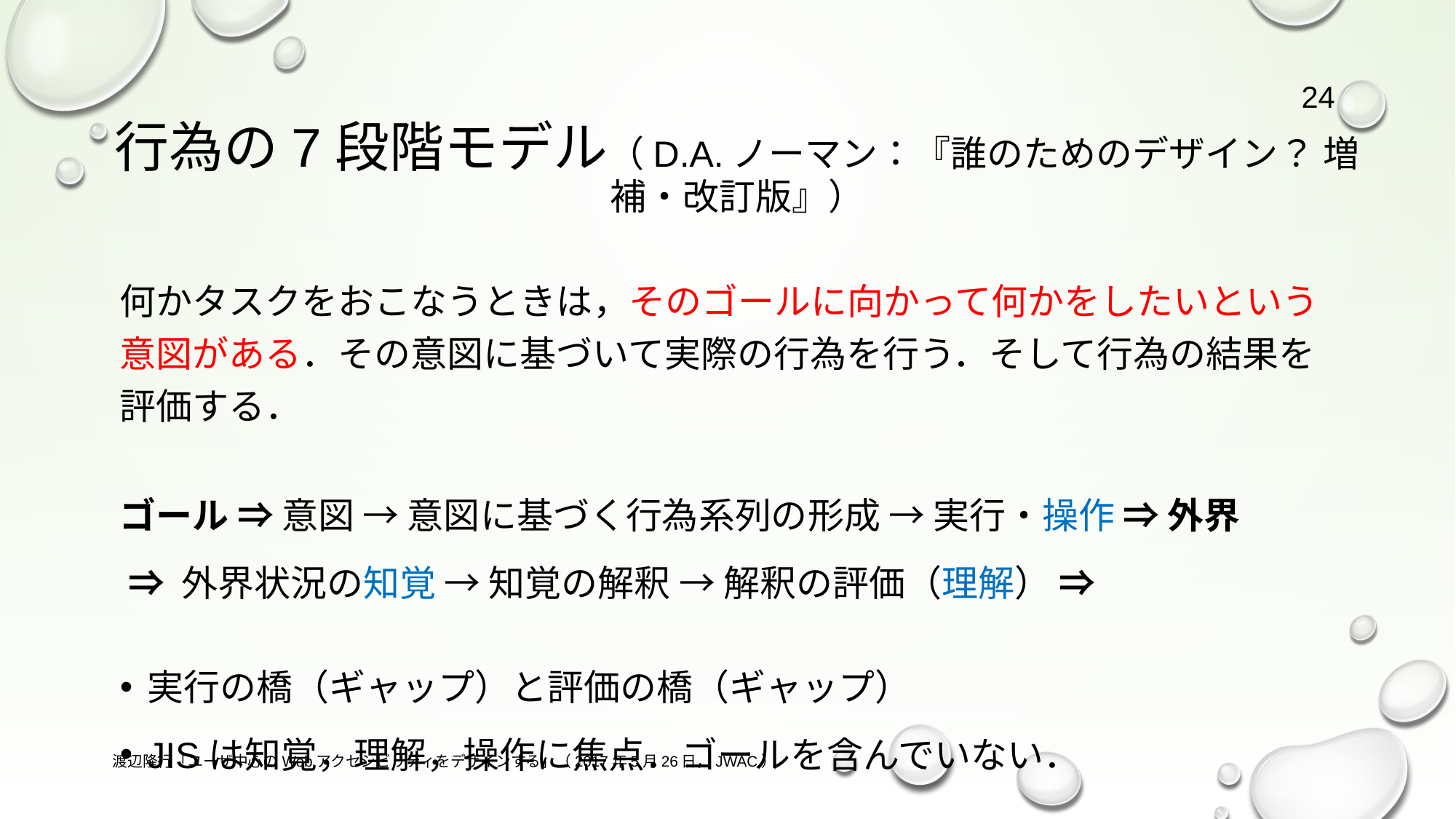

# 行為の7段階モデル（D.A.ノーマン：『誰のためのデザイン？ 増補・改訂版』）
24
何かタスクをおこなうときは，そのゴールに向かって何かをしたいという意図がある．その意図に基づいて実際の行為を行う．そして行為の結果を評価する．

ゴール ⇒ 意図 → 意図に基づく行為系列の形成 → 実行・操作 ⇒ 外界
 ⇒ 外界状況の知覚 → 知覚の解釈 → 解釈の評価（理解） ⇒

実行の橋（ギャップ）と評価の橋（ギャップ）
JISは知覚，理解，操作に焦点．ゴールを含んでいない．
渡辺隆行「ユーザ中心のWebアクセシビリティをデザインする」（2017年5月26日，JWAC）